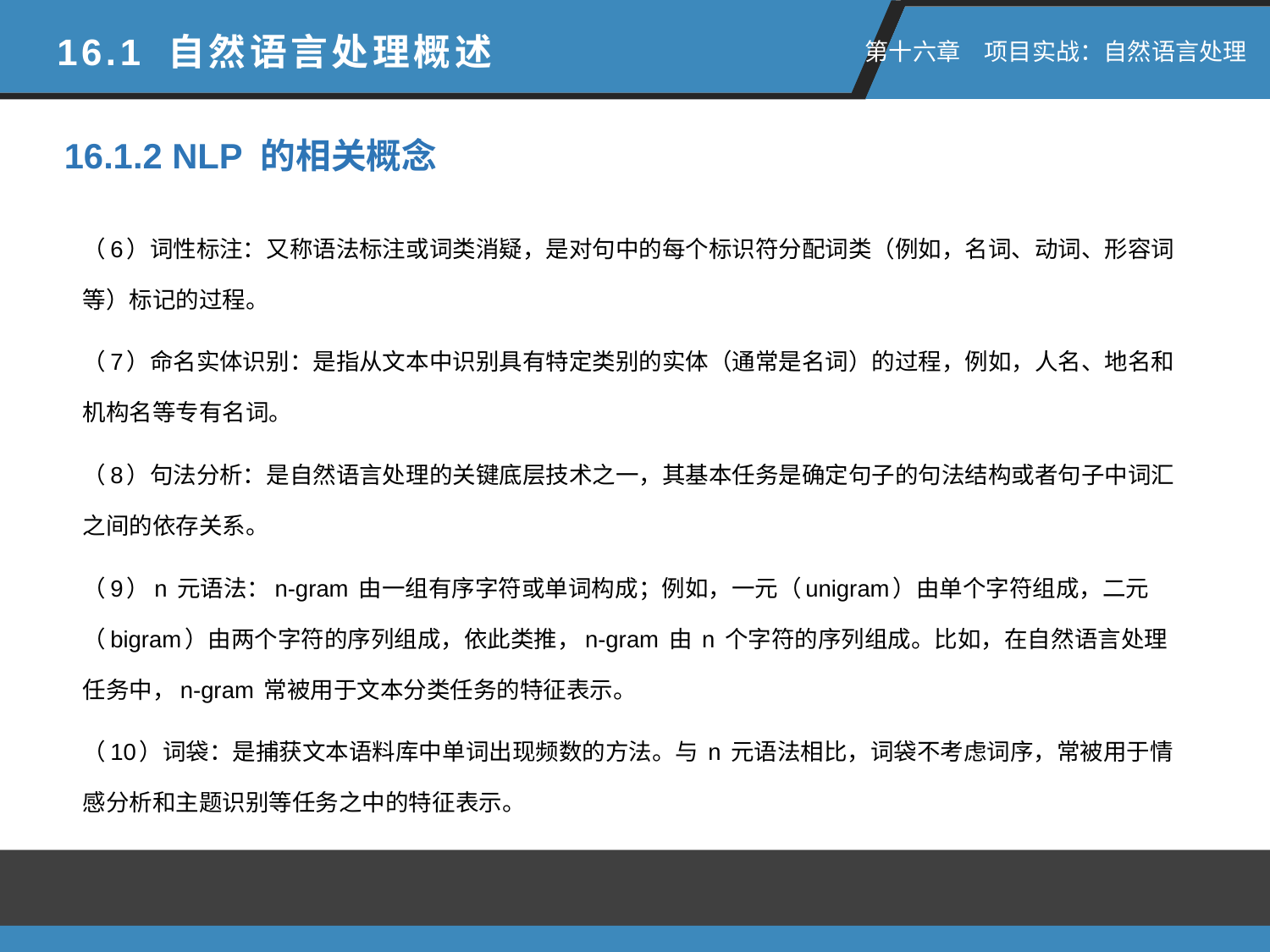

16.1 自然语言处理概述
  第十六章　项目实战：自然语言处理
16.1.2 NLP 的相关概念
（6）词性标注：又称语法标注或词类消疑，是对句中的每个标识符分配词类（例如，名词、动词、形容词等）标记的过程。
（7）命名实体识别：是指从文本中识别具有特定类别的实体（通常是名词）的过程，例如，人名、地名和机构名等专有名词。
（8）句法分析：是自然语言处理的关键底层技术之一，其基本任务是确定句子的句法结构或者句子中词汇之间的依存关系。
（9）n 元语法：n-gram 由一组有序字符或单词构成；例如，一元（unigram）由单个字符组成，二元（bigram）由两个字符的序列组成，依此类推，n-gram 由 n 个字符的序列组成。比如，在自然语言处理任务中，n-gram 常被用于文本分类任务的特征表示。
（10）词袋：是捕获文本语料库中单词出现频数的方法。与 n 元语法相比，词袋不考虑词序，常被用于情感分析和主题识别等任务之中的特征表示。